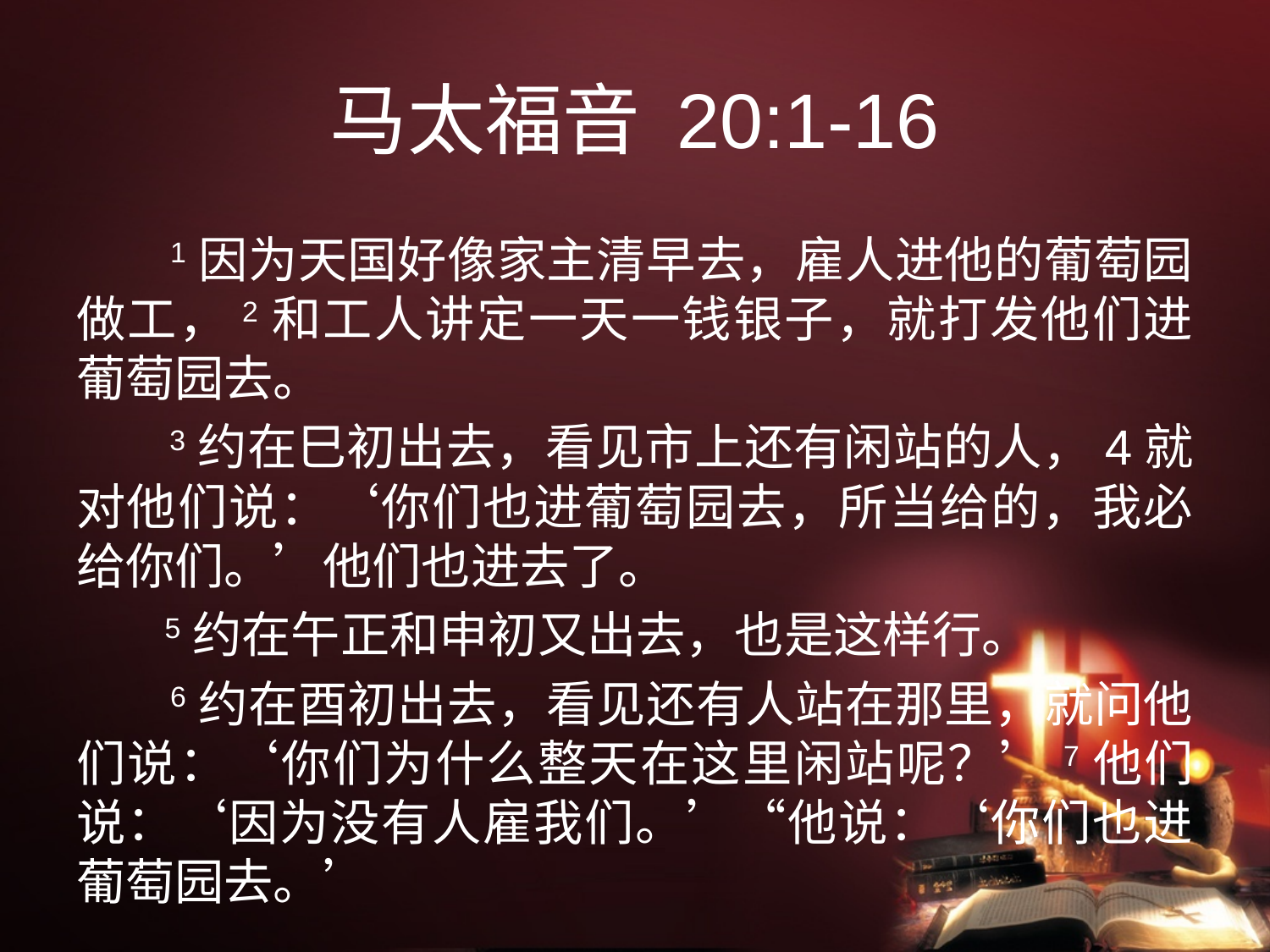

# 马太福音 20:1-16
           1因为天国好像家主清早去，雇人进他的葡萄园做工，2和工人讲定一天一钱银子，就打发他们进葡萄园去。
           3约在巳初出去，看见市上还有闲站的人，4就对他们说：‘你们也进葡萄园去，所当给的，我必给你们。’他们也进去了。
           5约在午正和申初又出去，也是这样行。
           6约在酉初出去，看见还有人站在那里，就问他们说：‘你们为什么整天在这里闲站呢？’7他们说：‘因为没有人雇我们。’“他说：‘你们也进葡萄园去。’